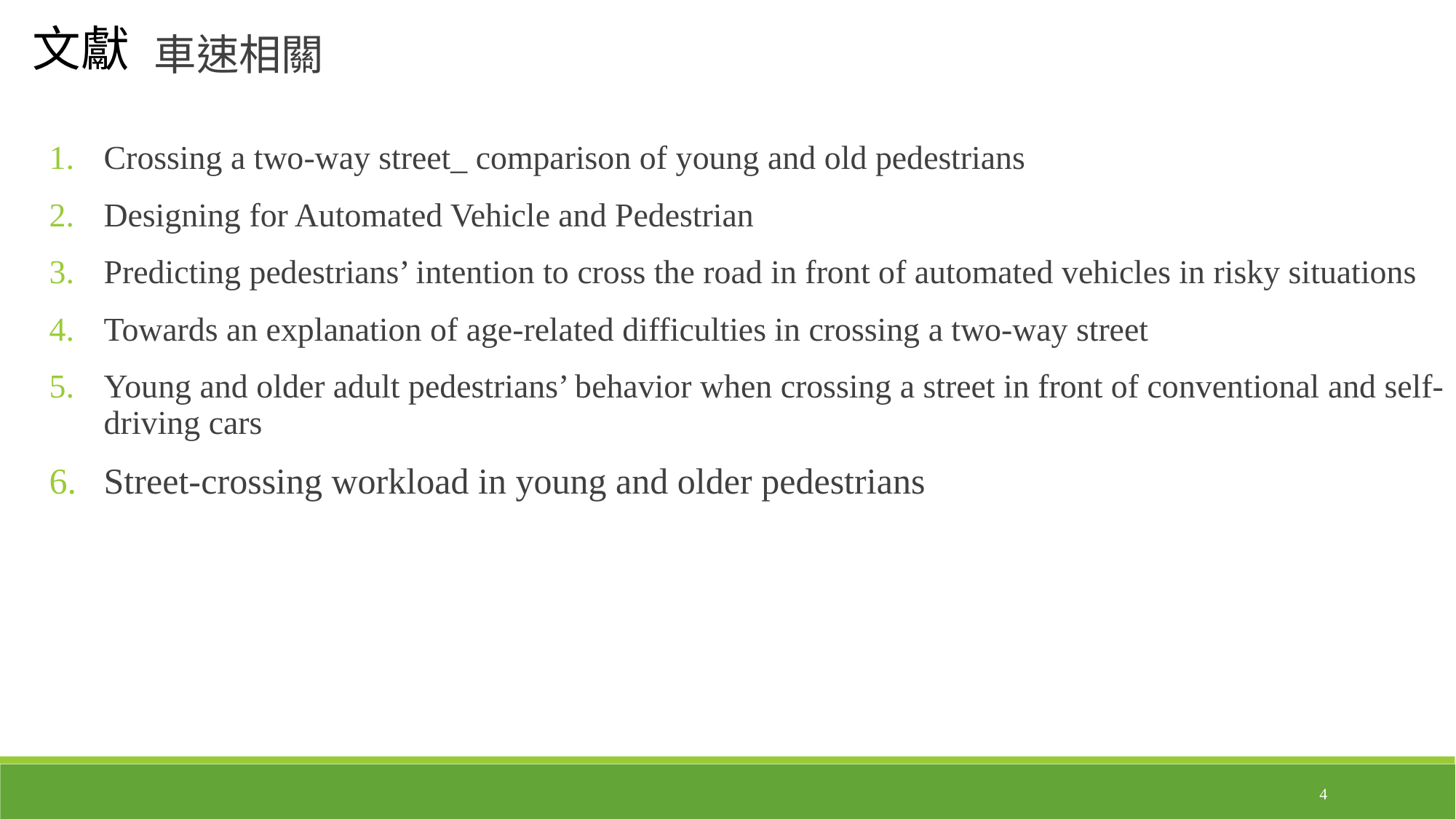

文獻
車速相關
Crossing a two-way street_ comparison of young and old pedestrians
Designing for Automated Vehicle and Pedestrian
Predicting pedestrians’ intention to cross the road in front of automated vehicles in risky situations
Towards an explanation of age-related difficulties in crossing a two-way street
Young and older adult pedestrians’ behavior when crossing a street in front of conventional and self-driving cars
Street-crossing workload in young and older pedestrians

4